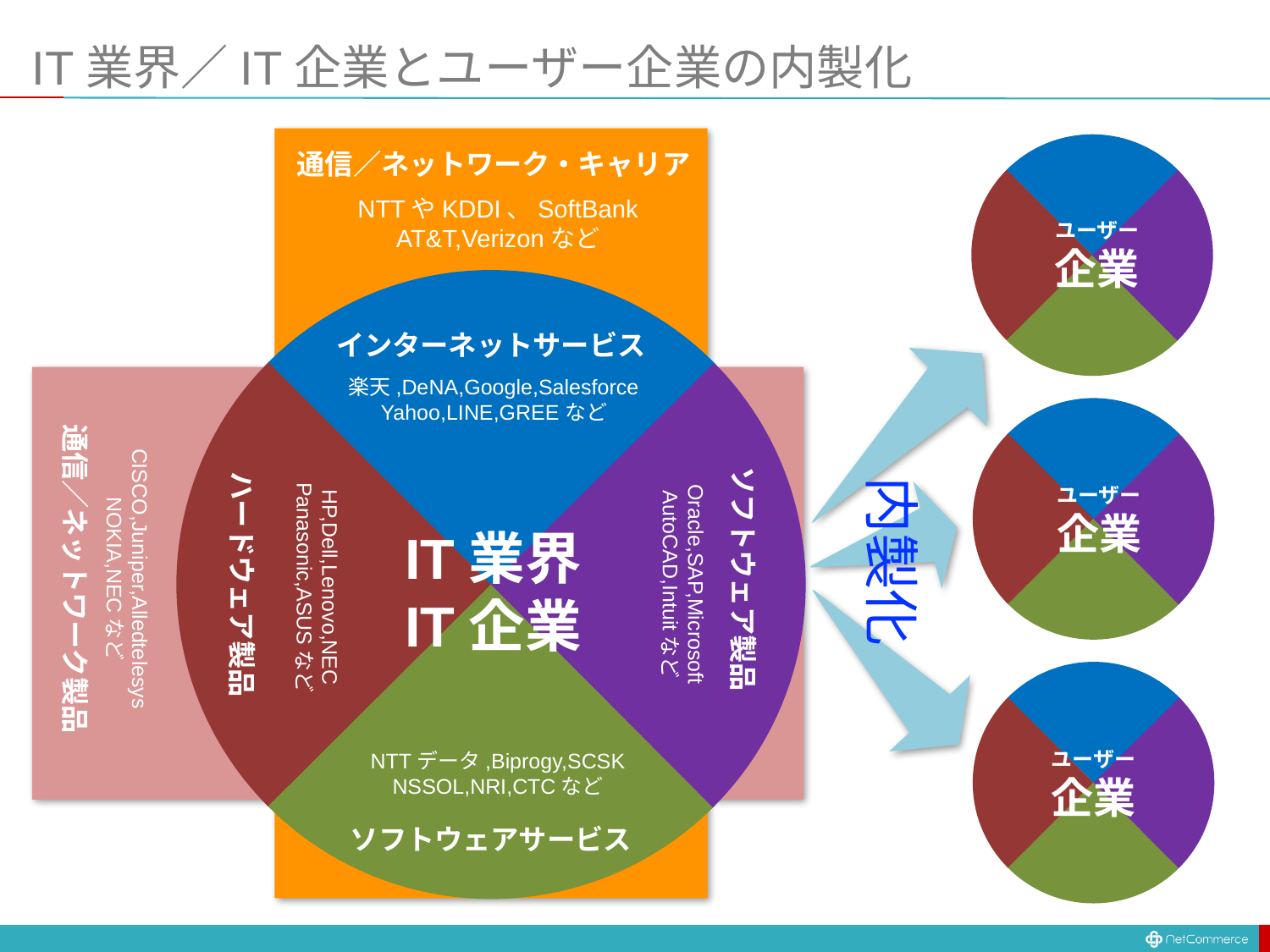

# IT業界／IT企業とユーザー企業の内製化

ユーザー
企業

ユーザー
企業

ユーザー
企業
通信／ネットワーク・キャリア
一社で複数分野の
事業を手がける
企業も多い
NTTやKDDI、SoftBank
AT&T,Verizonなど

インターネットサービス
楽天,DeNA,Google,Salesforce
Yahoo,LINE,GREEなど

内製化

通信／ネットワーク製品
CISCO,Juniper,Alledtelesys
NOKIA,NECなど
ソフトウェア製品
ハードウェア製品
Oracle,SAP,Microsoft
AutoCAD,Intuitなど
HP,Dell,Lenovo,NEC
Panasonic,ASUSなど
IT業界
IT企業
NTTデータ,Biprogy,SCSK
NSSOL,NRI,CTCなど
ソフトウェアサービス